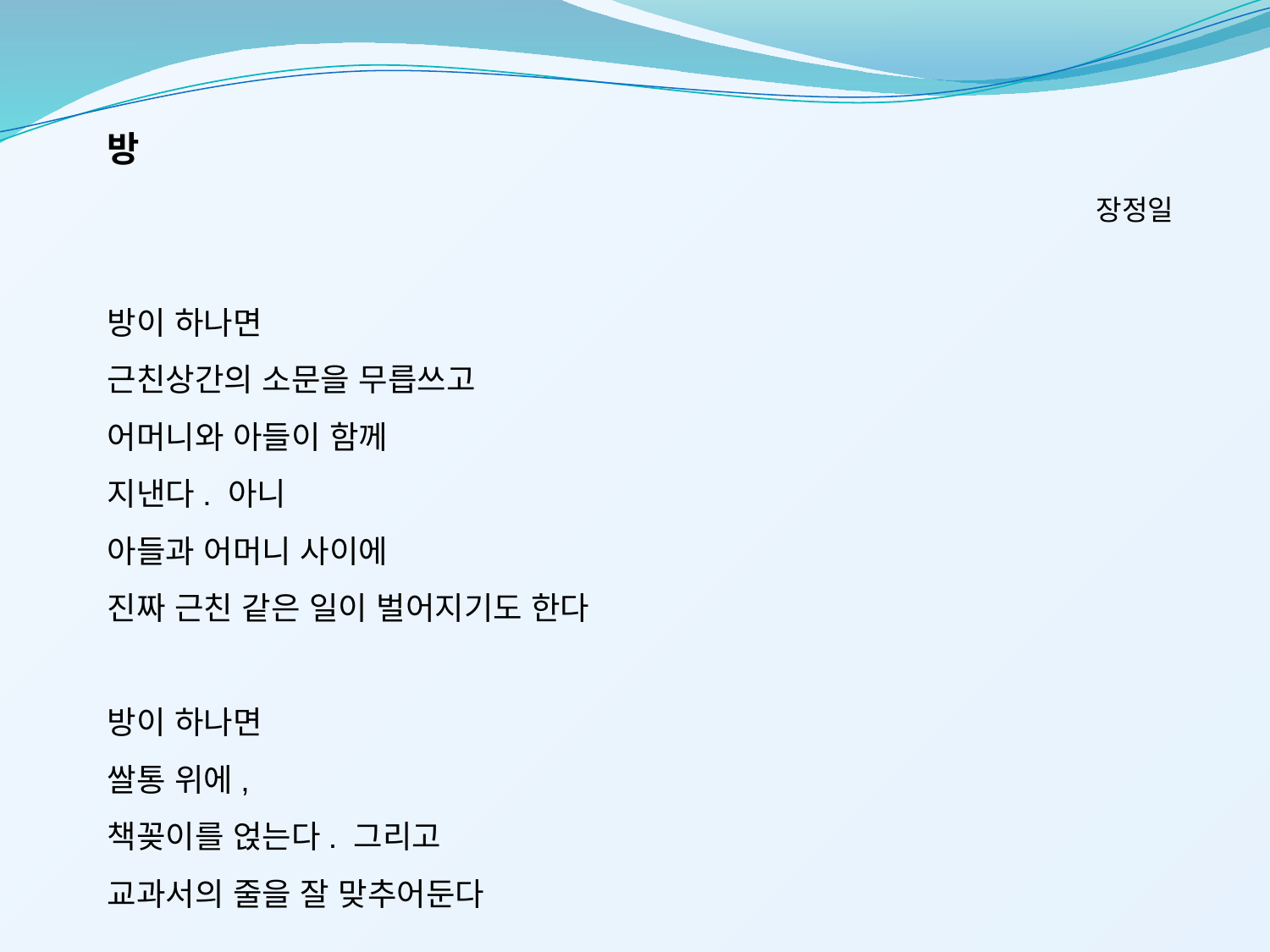

방
장정일

방이 하나면
근친상간의 소문을 무릅쓰고
어머니와 아들이 함께
지낸다. 아니
아들과 어머니 사이에
진짜 근친 같은 일이 벌어지기도 한다

방이 하나면
쌀통 위에,
책꽂이를 얹는다. 그리고
교과서의 줄을 잘 맞추어둔다